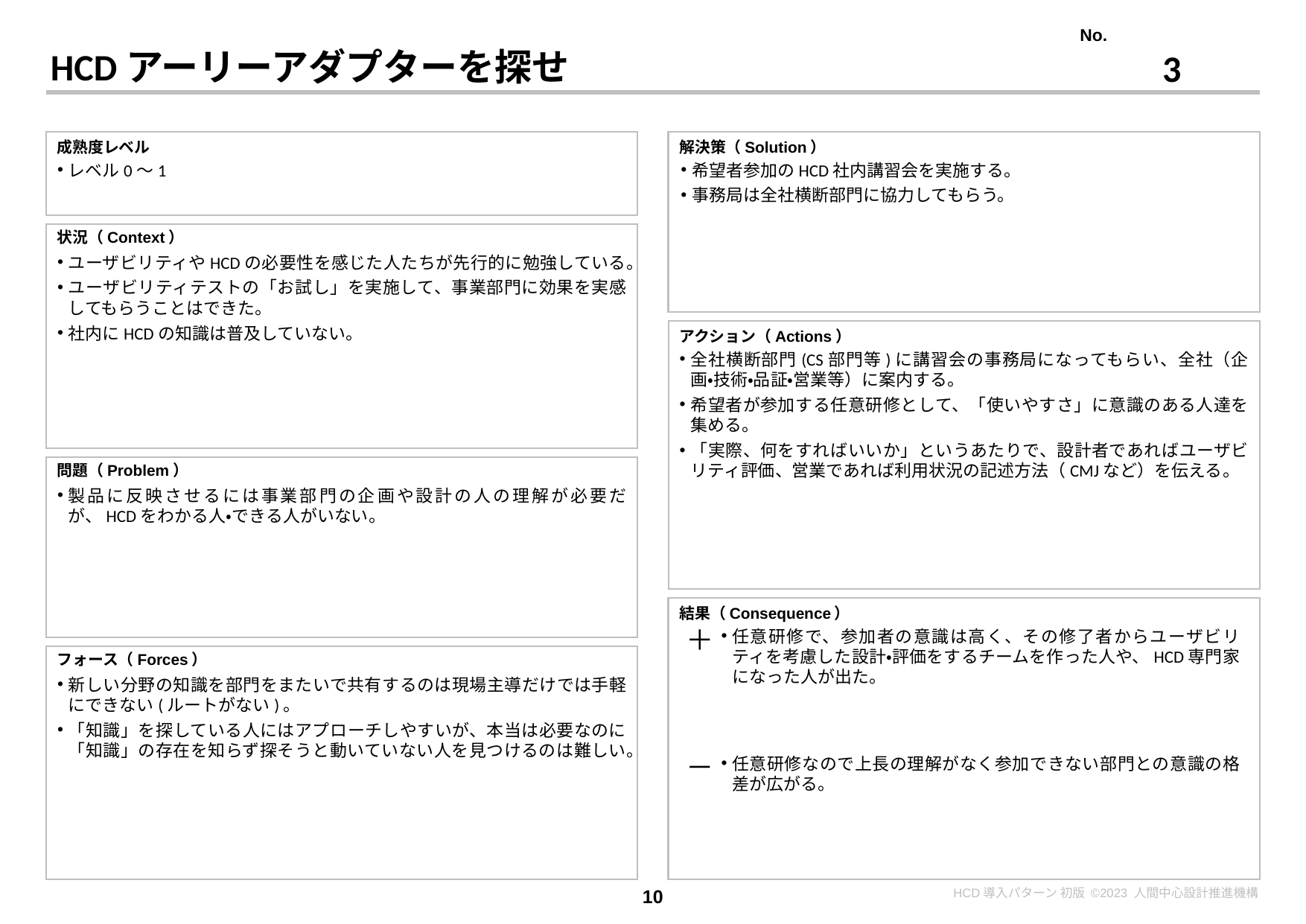

3
# HCDアーリーアダプターを探せ
レベル0〜1
希望者参加のHCD社内講習会を実施する。
事務局は全社横断部門に協力してもらう。
ユーザビリティやHCDの必要性を感じた人たちが先行的に勉強している。
ユーザビリティテストの「お試し」を実施して、事業部門に効果を実感してもらうことはできた。
社内にHCDの知識は普及していない。
全社横断部門(CS部門等)に講習会の事務局になってもらい、全社（企画・技術・品証・営業等）に案内する。
希望者が参加する任意研修として、「使いやすさ」に意識のある人達を集める。
「実際、何をすればいいか」というあたりで、設計者であればユーザビリティ評価、営業であれば利用状況の記述方法（CMJなど）を伝える。
製品に反映させるには事業部門の企画や設計の人の理解が必要だが、HCDをわかる人・できる人がいない。
任意研修で、参加者の意識は高く、その修了者からユーザビリティを考慮した設計・評価をするチームを作った人や、HCD専門家になった人が出た。
新しい分野の知識を部門をまたいで共有するのは現場主導だけでは手軽にできない(ルートがない)。
「知識」を探している人にはアプローチしやすいが、本当は必要なのに「知識」の存在を知らず探そうと動いていない人を見つけるのは難しい。
任意研修なので上長の理解がなく参加できない部門との意識の格差が広がる。
10